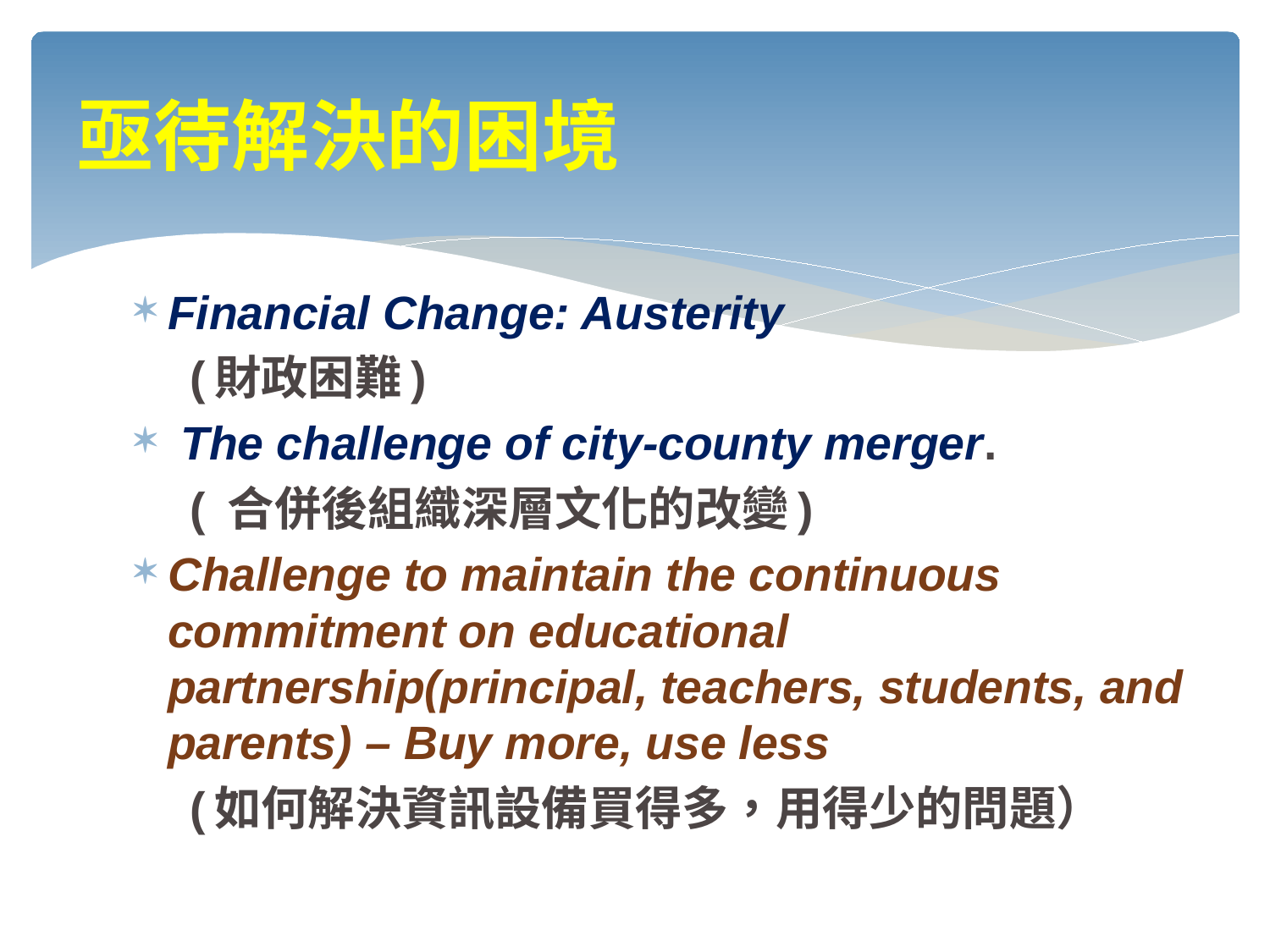

# 亟待解決的困境
Financial Change: Austerity
　(財政困難)
 The challenge of city-county merger.
　( 合併後組織深層文化的改變)
Challenge to maintain the continuous commitment on educational partnership(principal, teachers, students, and parents) – Buy more, use less
　(如何解決資訊設備買得多，用得少的問題）